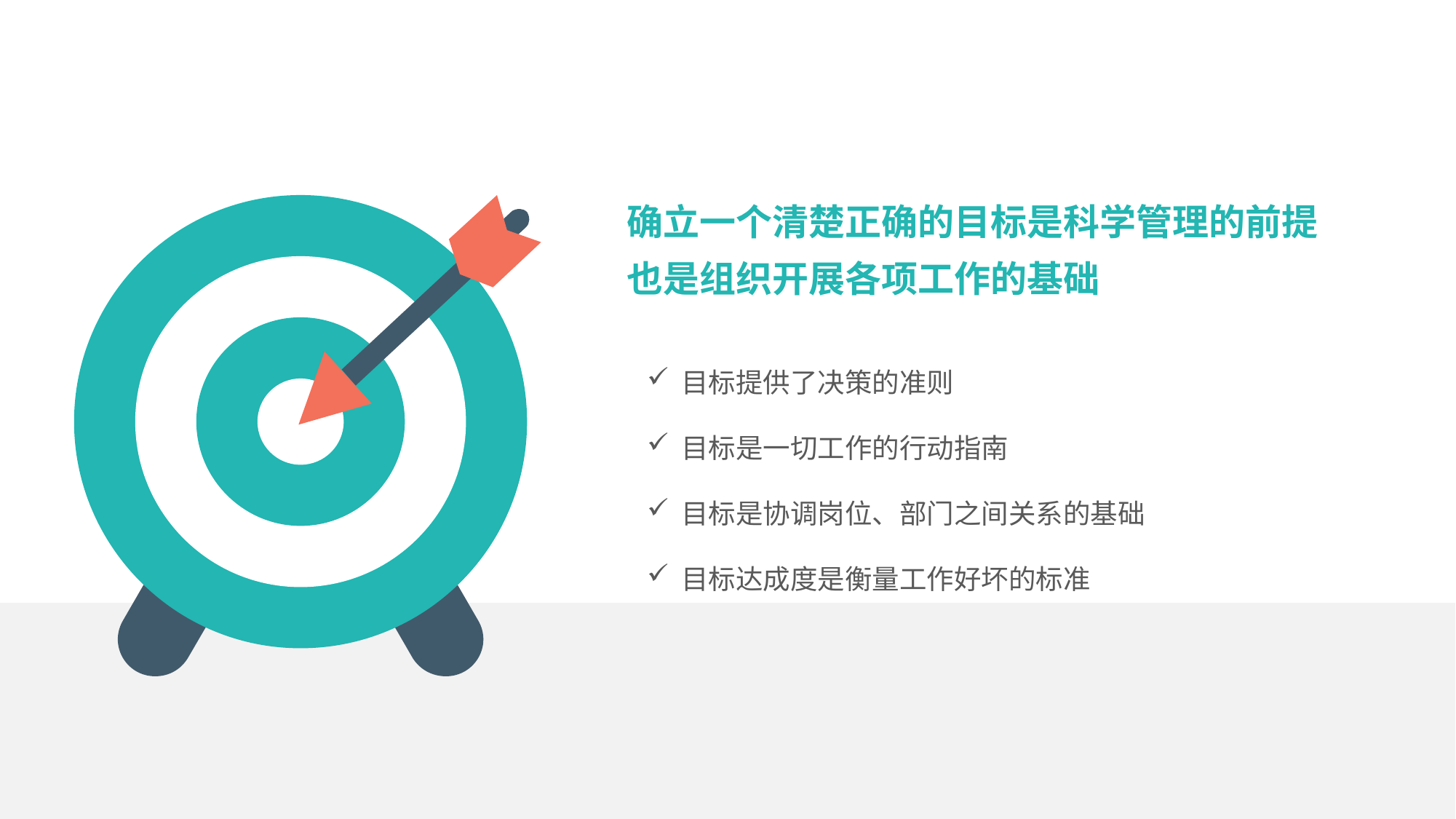

确立一个清楚正确的目标是科学管理的前提
也是组织开展各项工作的基础

目标提供了决策的准则
目标是一切工作的行动指南
目标是协调岗位、部门之间关系的基础
目标达成度是衡量工作好坏的标准